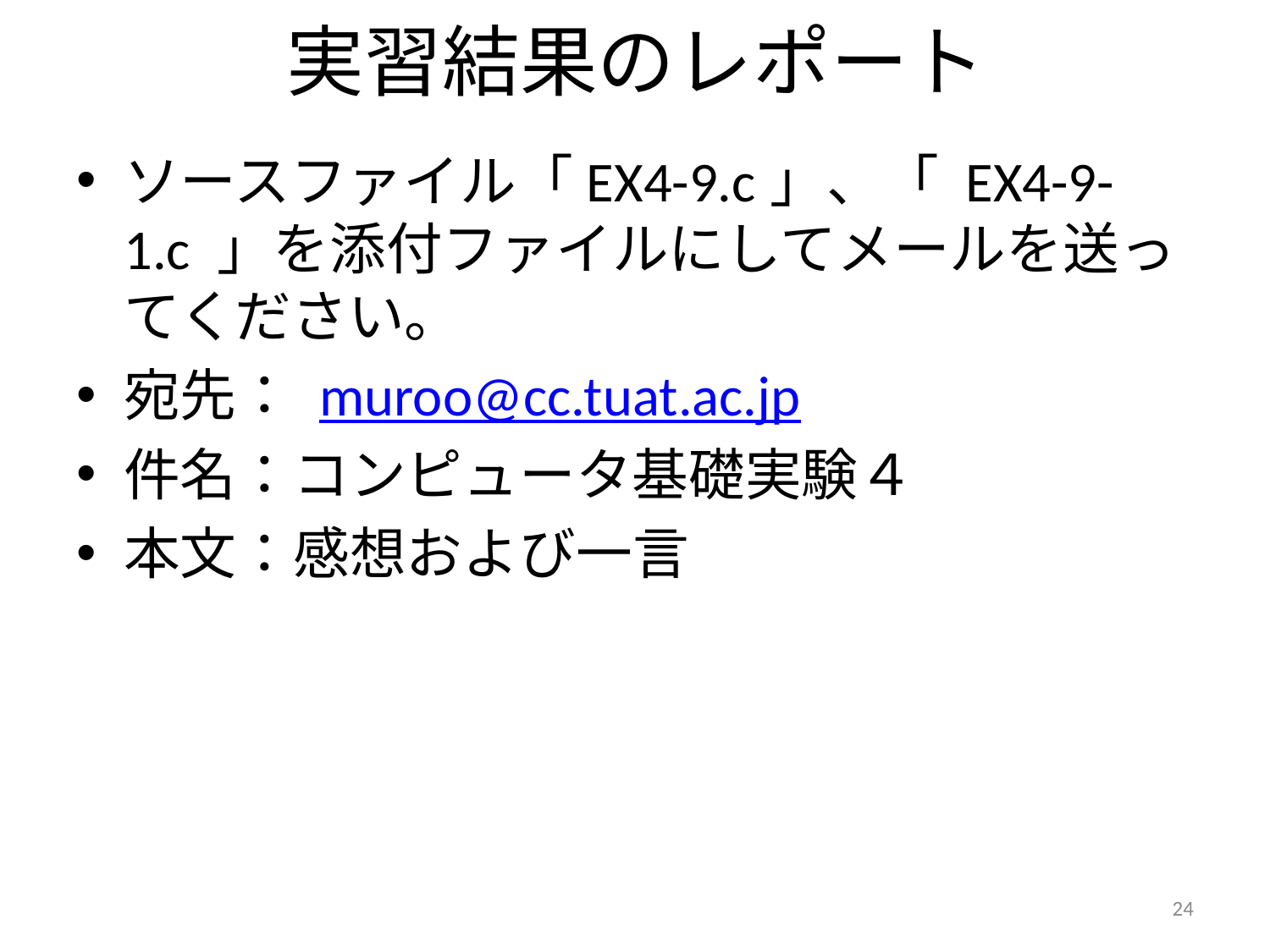

# 実習結果のレポート
ソースファイル「EX4-9.c」、「 EX4-9-1.c 」を添付ファイルにしてメールを送ってください。
宛先： muroo@cc.tuat.ac.jp
件名：コンピュータ基礎実験４
本文：感想および一言
24